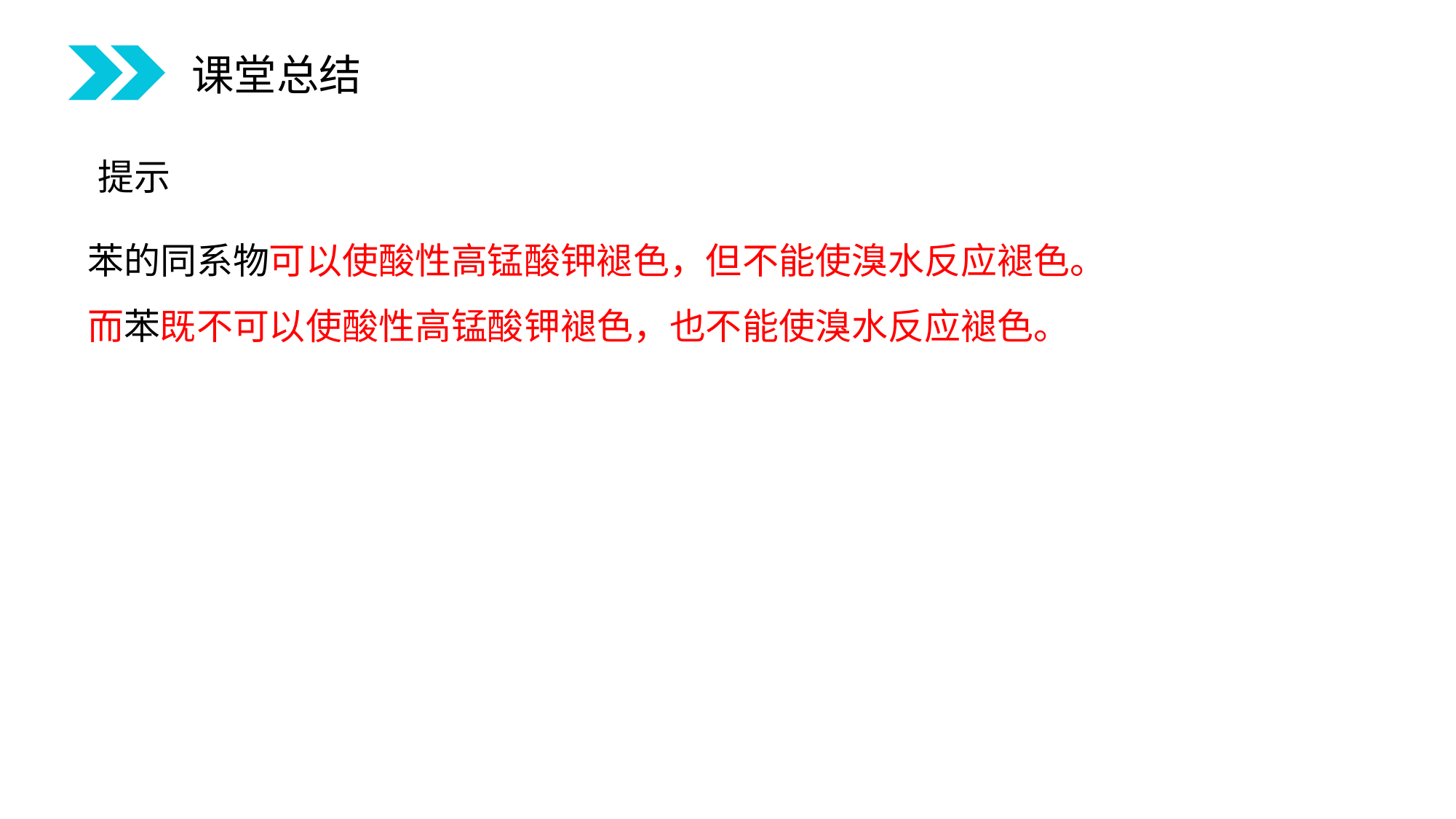

课堂总结
提示
苯的同系物可以使酸性高锰酸钾褪色，但不能使溴水反应褪色。
而苯既不可以使酸性高锰酸钾褪色，也不能使溴水反应褪色。